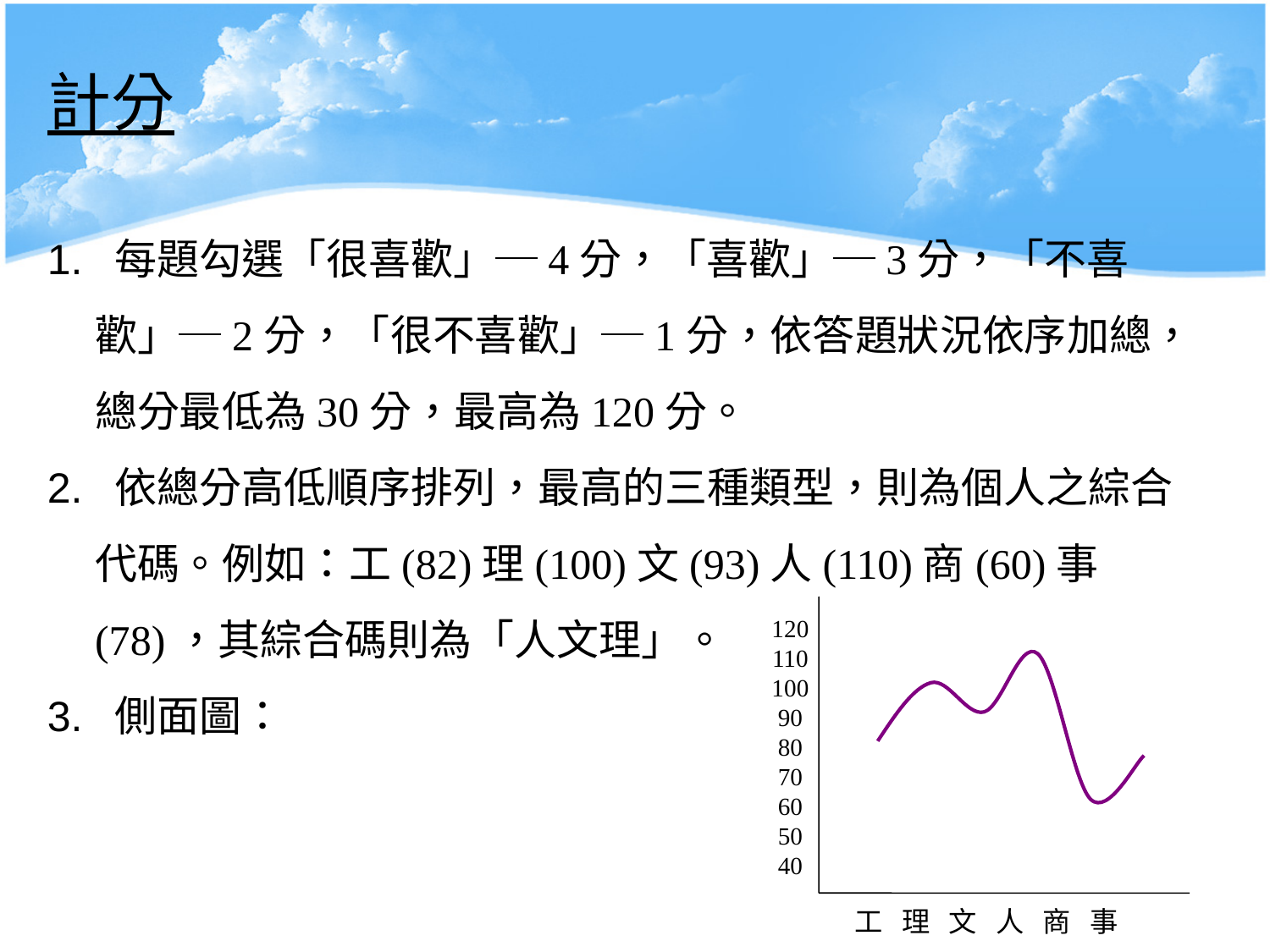

計分
 每題勾選「很喜歡」─4分，「喜歡」─3分，「不喜歡」─2分，「很不喜歡」─1分，依答題狀況依序加總，總分最低為30分，最高為120分。
 依總分高低順序排列，最高的三種類型，則為個人之綜合代碼。例如：工(82)理(100)文(93)人(110)商(60)事(78)，其綜合碼則為「人文理」。
 側面圖：

120
110
100
90
80
70
60
50
40

工   理   文   人   商   事